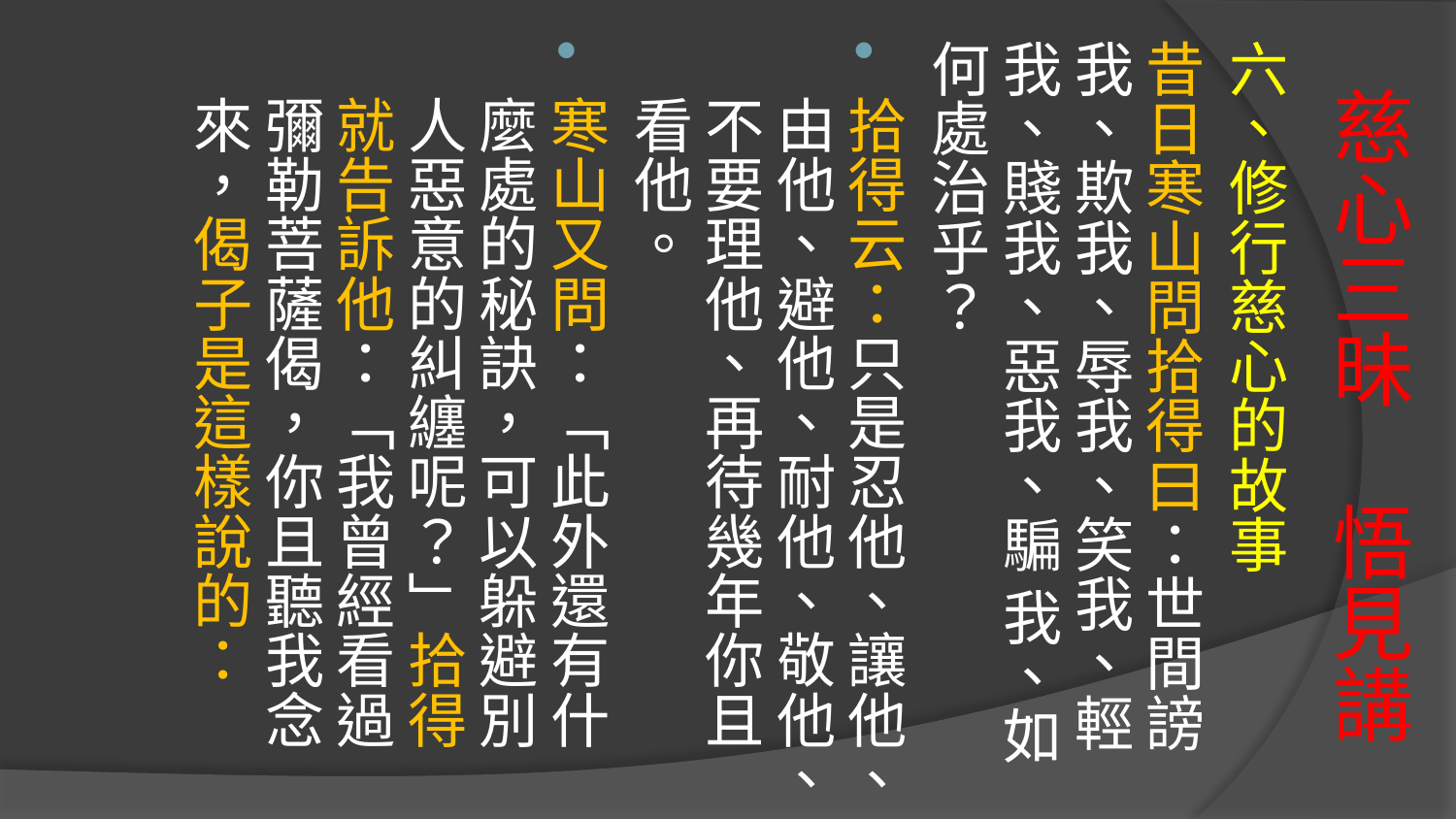

六、修行慈心的故事
昔日寒山問拾得曰：世間謗我、欺我、辱我、笑我、輕我、賤我、惡我、騙 我、如何處治乎？
拾得云：只是忍他、讓他、由他、避他、耐他、敬他、不要理他、再待幾年你且看他。
寒山又問：「此外還有什麼處的秘訣，可以躲避別人惡意的糾纏呢？」拾得就告訴他：「我曾經看過彌勒菩薩偈，你且聽我念來，偈子是這樣說的：

# 慈心三昧     悟見講